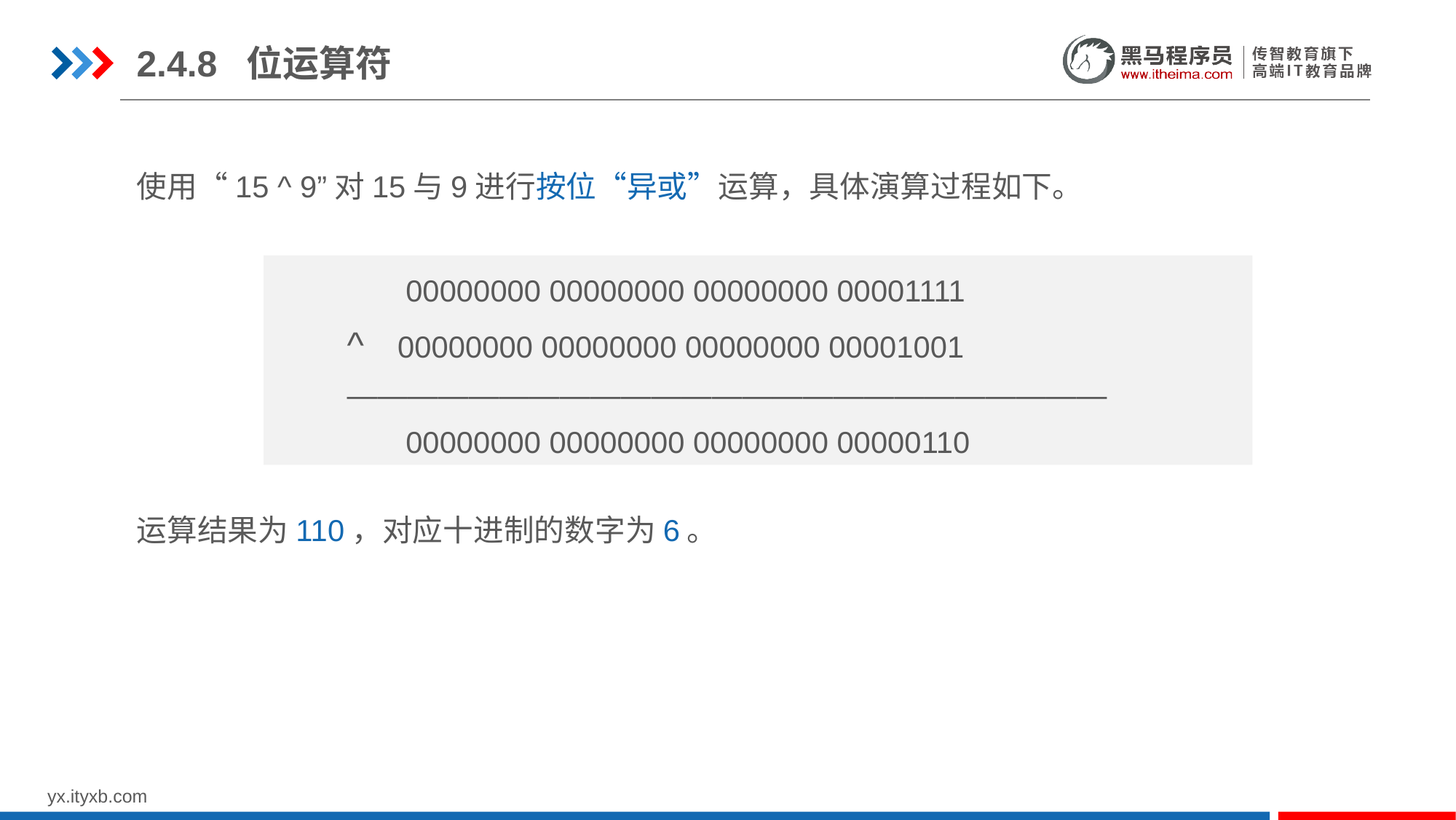

2.4.8  位运算符
使用“15 ^ 9”对15与9进行按位“异或”运算，具体演算过程如下。

       00000000 00000000 00000000 00001111
^    00000000 00000000 00000000 00001001
—————————————————————————
       00000000 00000000 00000000 00000110
运算结果为110，对应十进制的数字为6。